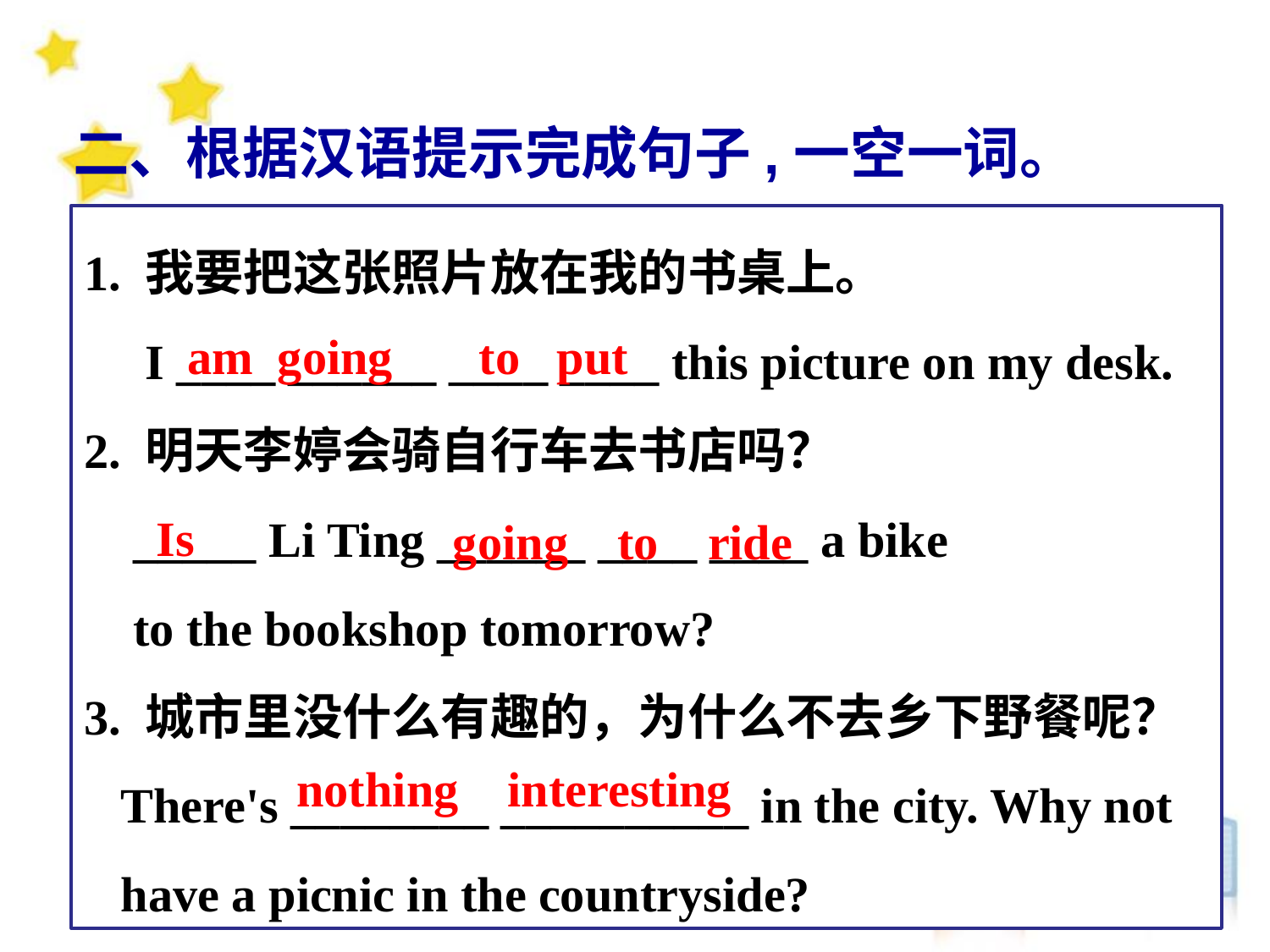

二、根据汉语提示完成句子,一空一词。
1. 我要把这张照片放在我的书桌上。
     I ____ ______ ____ ____ this picture on my desk.
2. 明天李婷会骑自行车去书店吗？
    _____ Li Ting ______ ____ ____ a bike
    to the bookshop tomorrow?
3. 城市里没什么有趣的，为什么不去乡下野餐呢？
   There's ________ __________ in the city. Why not
   have a picnic in the countryside?
am  going       to   put
going    to    ride
Is
nothing    interesting